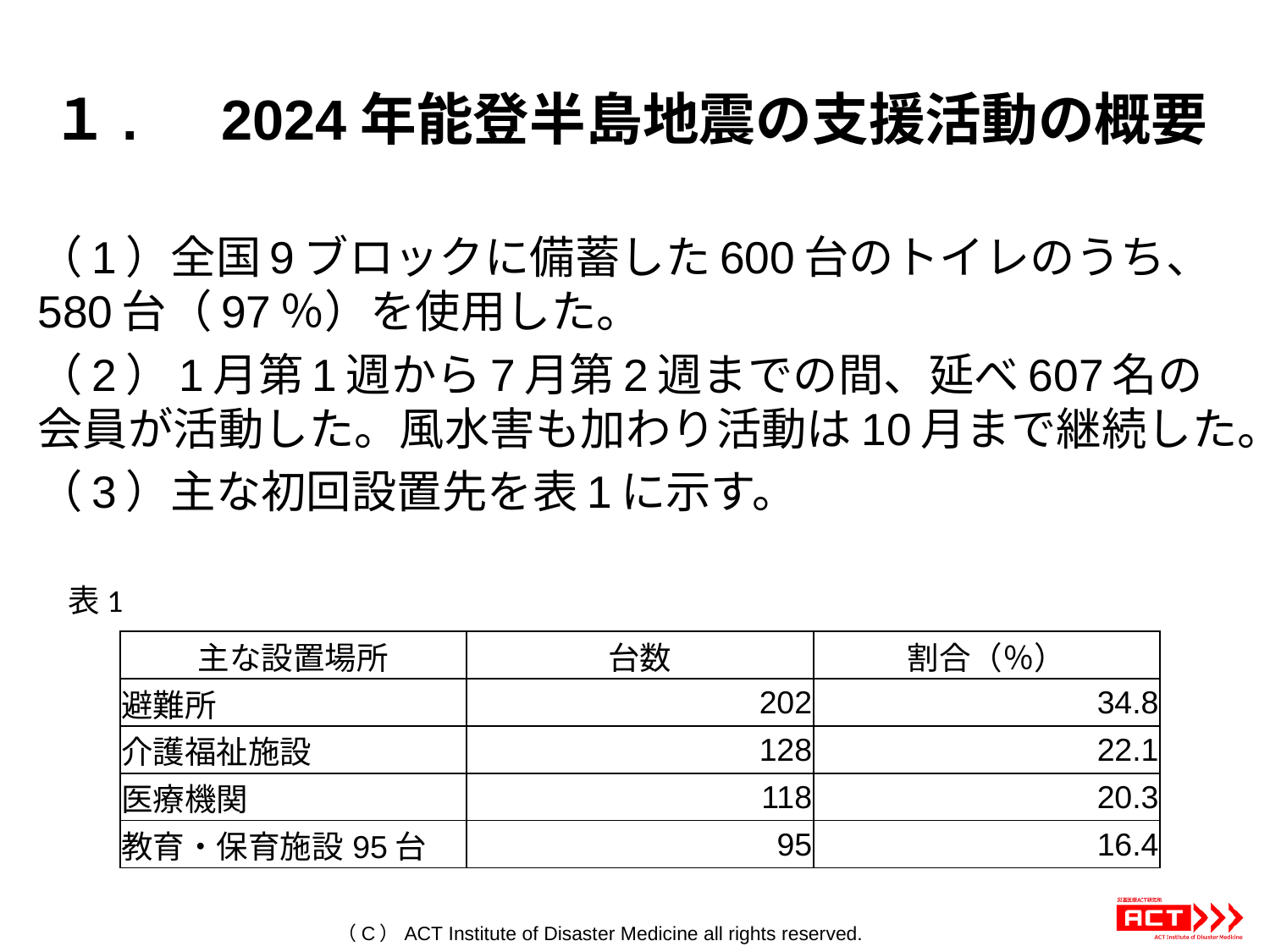

# １.　2024年能登半島地震の支援活動の概要
（1）全国9ブロックに備蓄した600台のトイレのうち、580台（97％）を使用した。
（2）1月第1週から7月第2週までの間、延べ607名の会員が活動した。風水害も加わり活動は10月まで継続した。
（3）主な初回設置先を表1に示す。

表1
| 主な設置場所 | 台数 | 割合（％） |
| --- | --- | --- |
| 避難所 | 202 | 34.8 |
| 介護福祉施設 | 128 | 22.1 |
| 医療機関 | 118 | 20.3 |
| 教育・保育施設95台 | 95 | 16.4 |